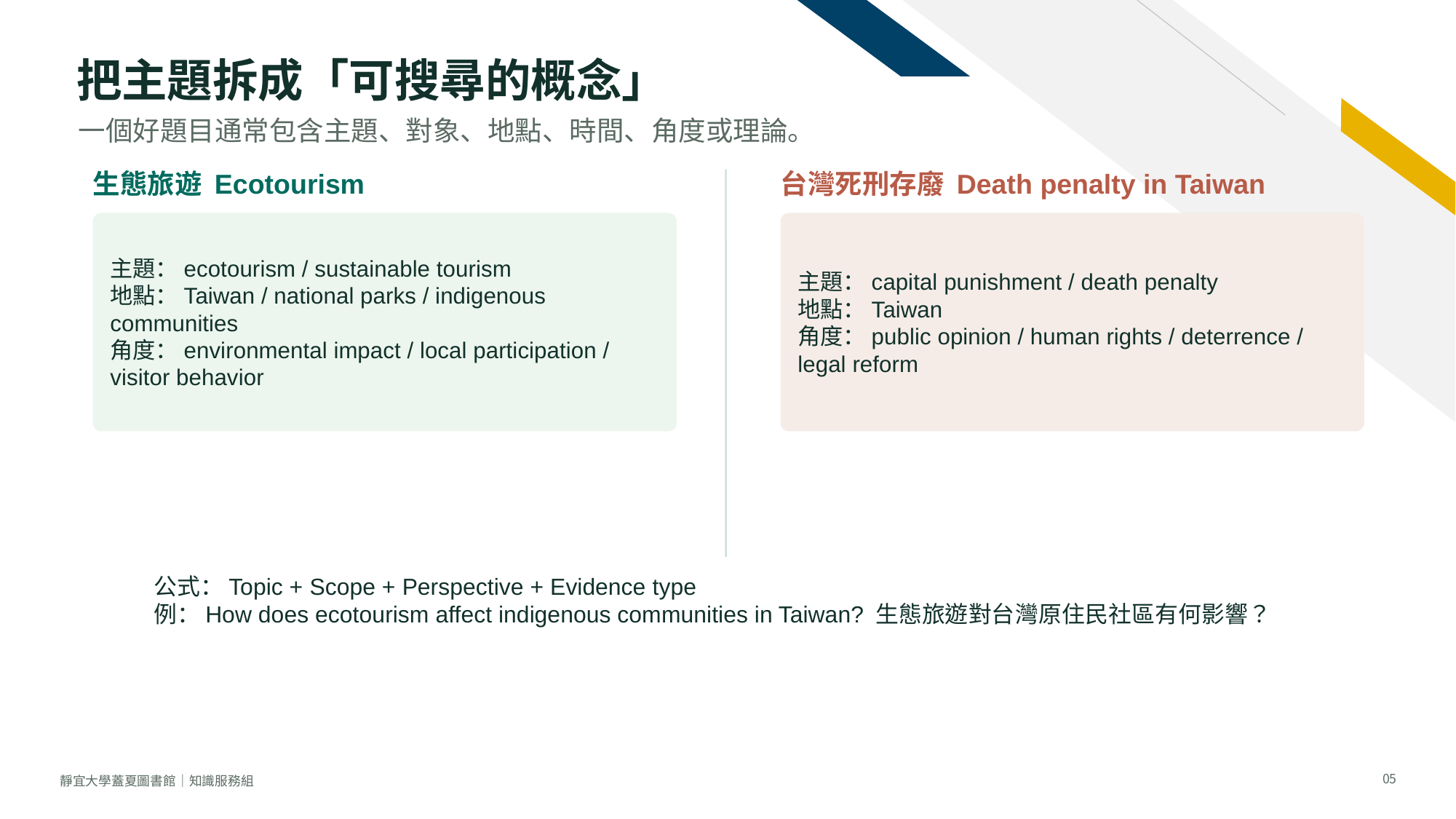

把主題拆成「可搜尋的概念」
一個好題目通常包含主題、對象、地點、時間、角度或理論。
生態旅遊 Ecotourism

台灣死刑存廢 Death penalty in Taiwan

主題：ecotourism / sustainable tourism
地點：Taiwan / national parks / indigenous communities
角度：environmental impact / local participation / visitor behavior
主題：capital punishment / death penalty
地點：Taiwan
角度：public opinion / human rights / deterrence / legal reform

公式：Topic + Scope + Perspective + Evidence type
例：How does ecotourism affect indigenous communities in Taiwan? 生態旅遊對台灣原住民社區有何影響？
05
靜宜大學蓋夏圖書館｜知識服務組